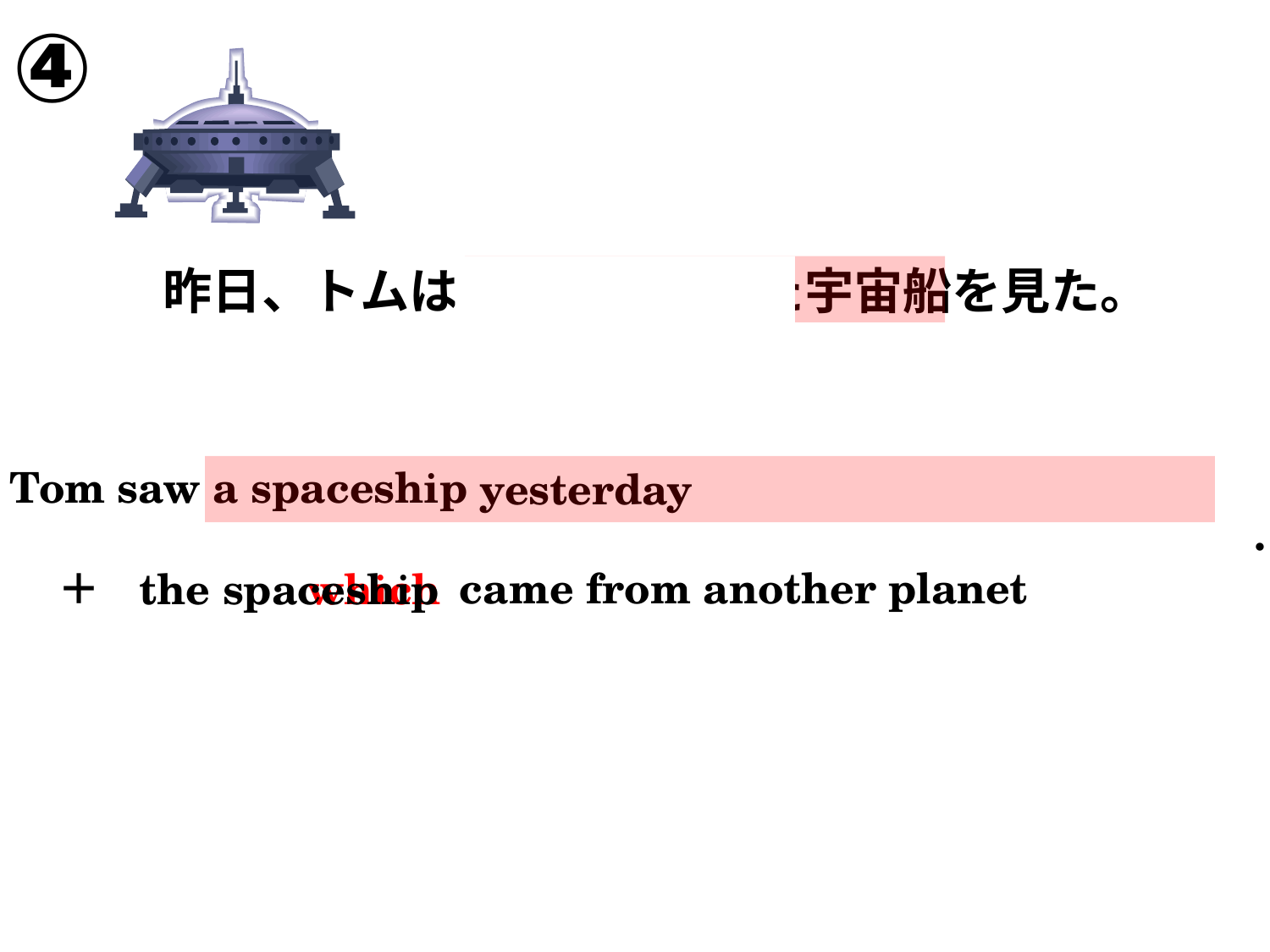

④

昨日、トムは他の星からきた宇宙船を見た。

Tom saw a spaceship

yesterday
.
came from another planet
＋
the spaceship
which